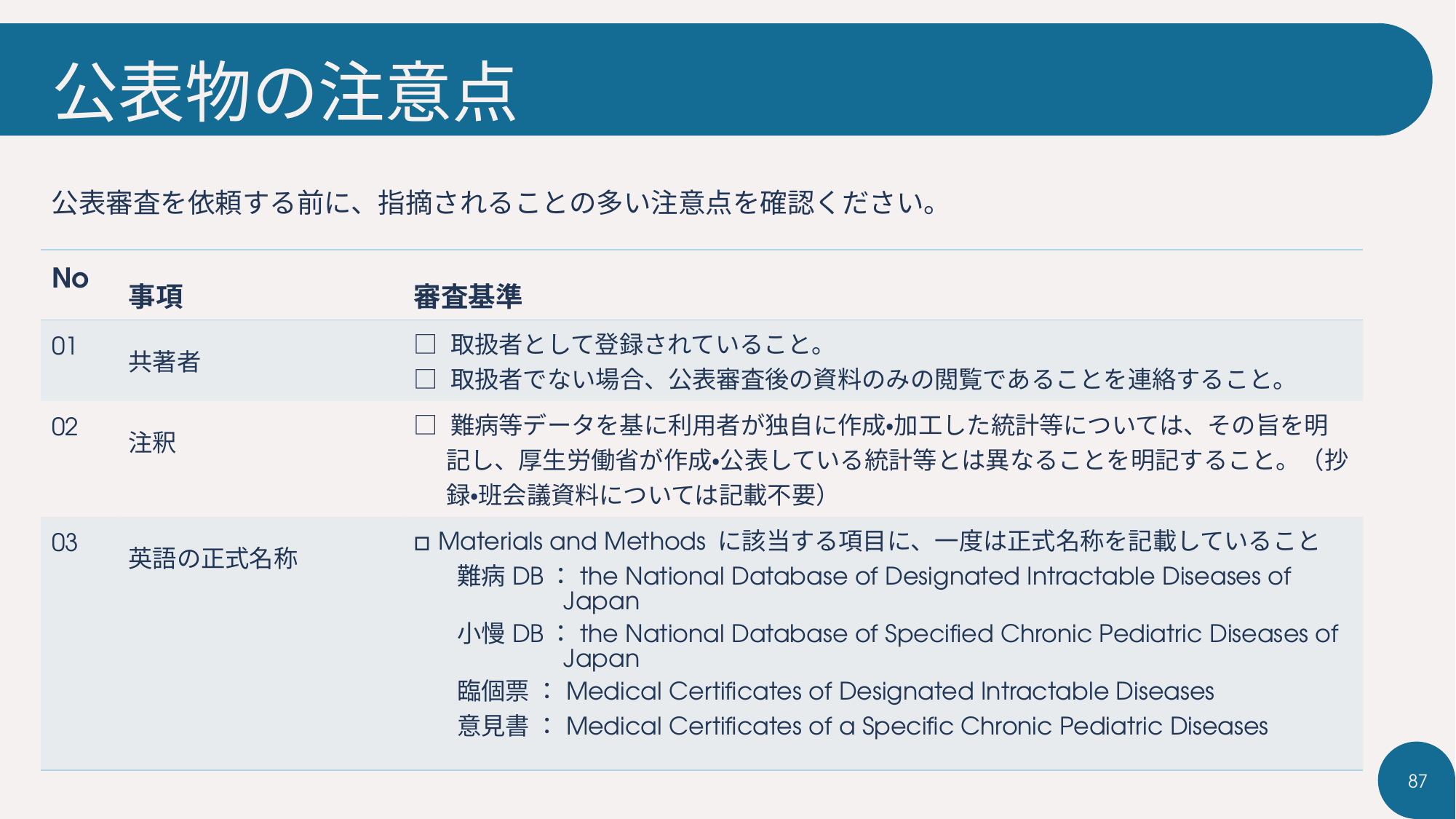

# 公表物の注意点
公表審査を依頼する前に、指摘されることの多い注意点を確認ください。
| No | 事項 | 審査基準 |
| --- | --- | --- |
| 01 | 共著者 | □ 取扱者として登録されていること。 □ 取扱者でない場合、公表審査後の資料のみの閲覧であることを連絡すること。 |
| 02 | 注釈 | □ 難病等データを基に利用者が独自に作成・加工した統計等については、その旨を明記し、厚生労働省が作成・公表している統計等とは異なることを明記すること。（抄録・班会議資料については記載不要） |
| 03 | 英語の正式名称 | □ Materials and Methods に該当する項目に、一度は正式名称を記載していること 難病DB：the National Database of Designated Intractable Diseases of Japan 小慢DB：the National Database of Specified Chronic Pediatric Diseases of Japan 臨個票 ：Medical Certificates of Designated Intractable Diseases 意見書 ：Medical Certificates of a Specific Chronic Pediatric Diseases |
87